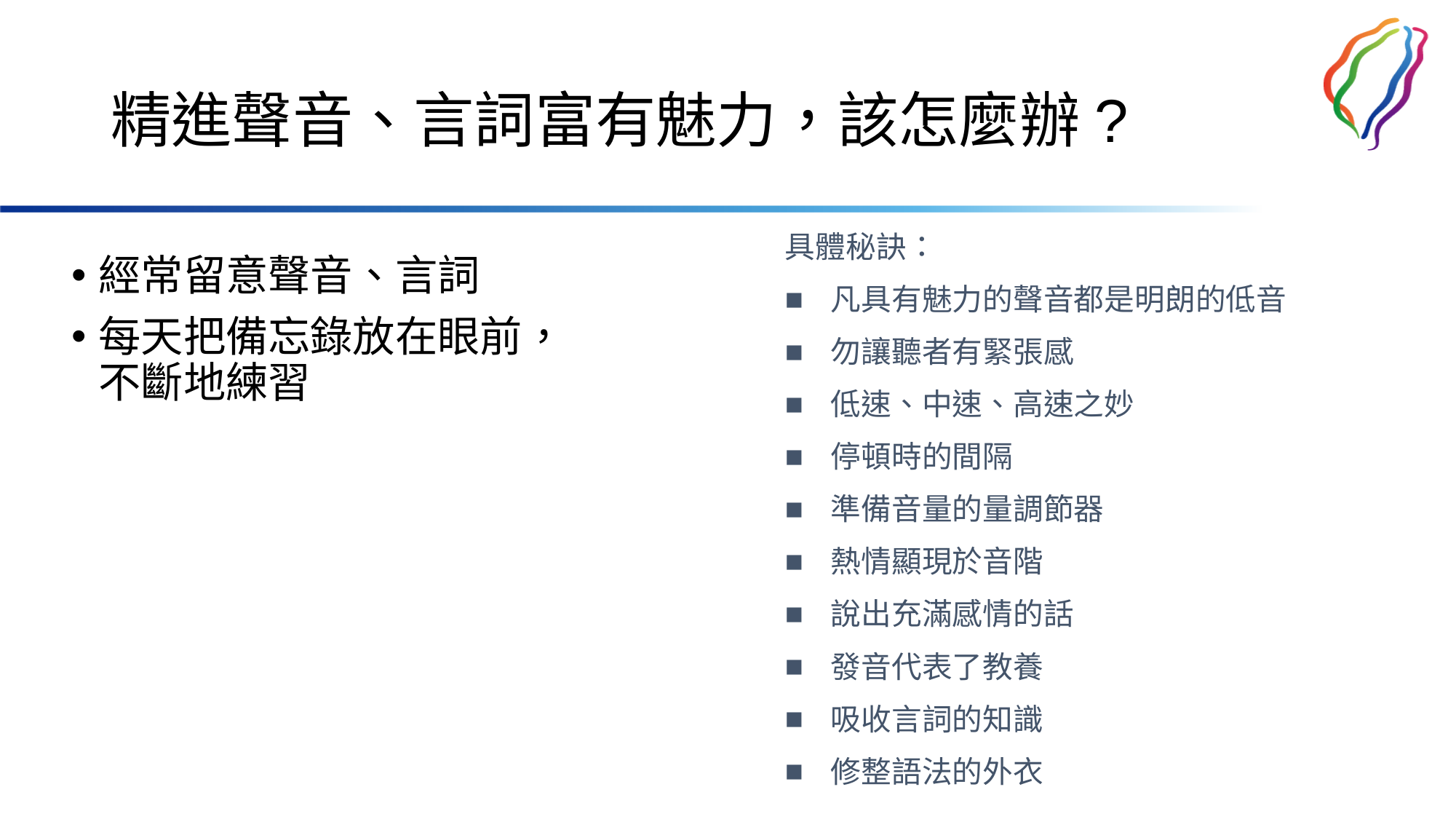

# 精進聲音、言詞富有魅力，該怎麼辦?
具體秘訣：
凡具有魅力的聲音都是明朗的低音
勿讓聽者有緊張感
低速、中速、高速之妙
停頓時的間隔
準備音量的量調節器
熱情顯現於音階
說出充滿感情的話
發音代表了教養
吸收言詞的知識
修整語法的外衣
經常留意聲音、言詞
每天把備忘錄放在眼前，不斷地練習